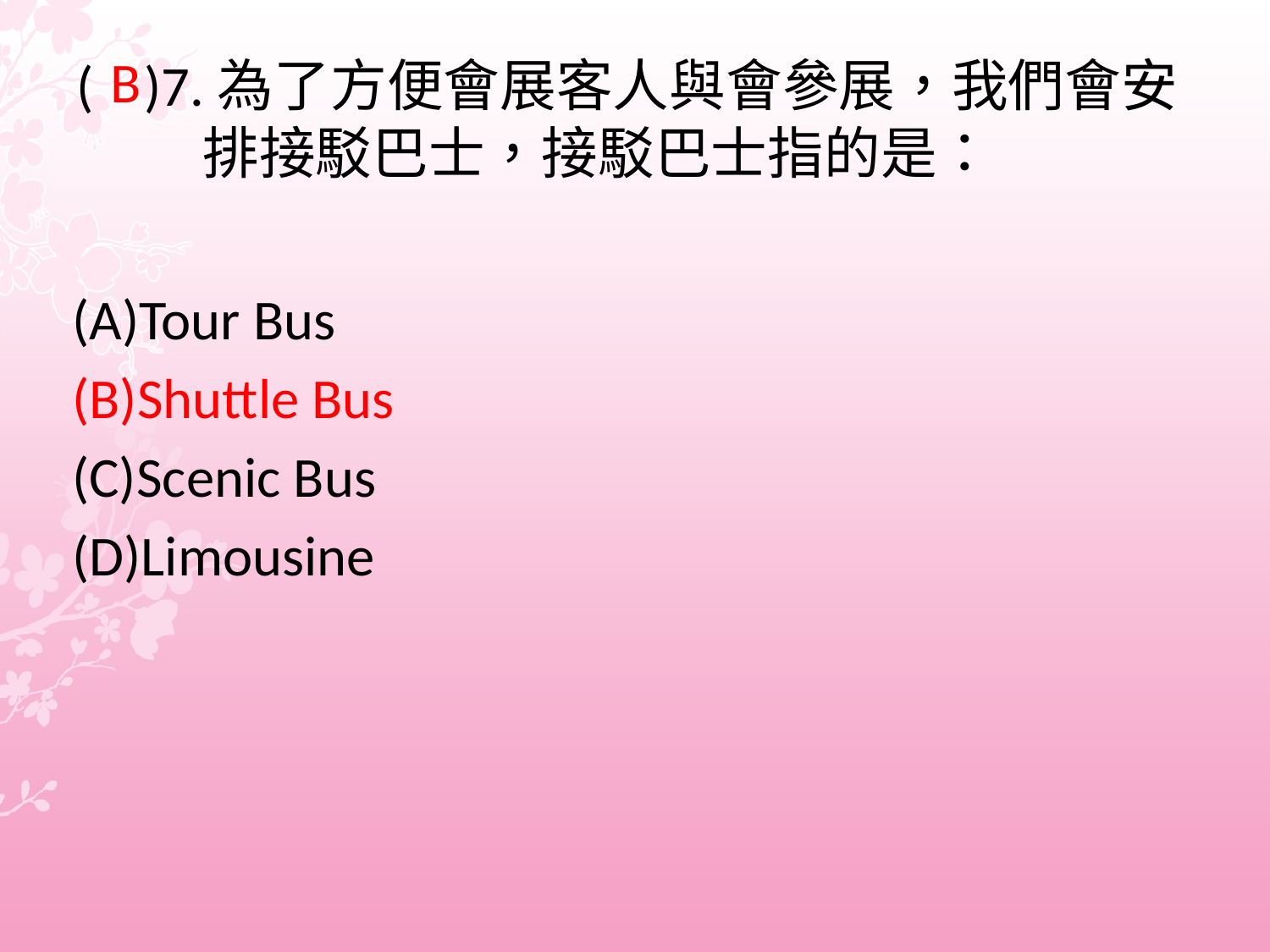

# (    )7.為了方便會展客人與會參展，我們會安 排接駁巴士，接駁巴士指的是：
   B

(A)Tour Bus
(B)Shuttle Bus
(C)Scenic Bus
(D)Limousine